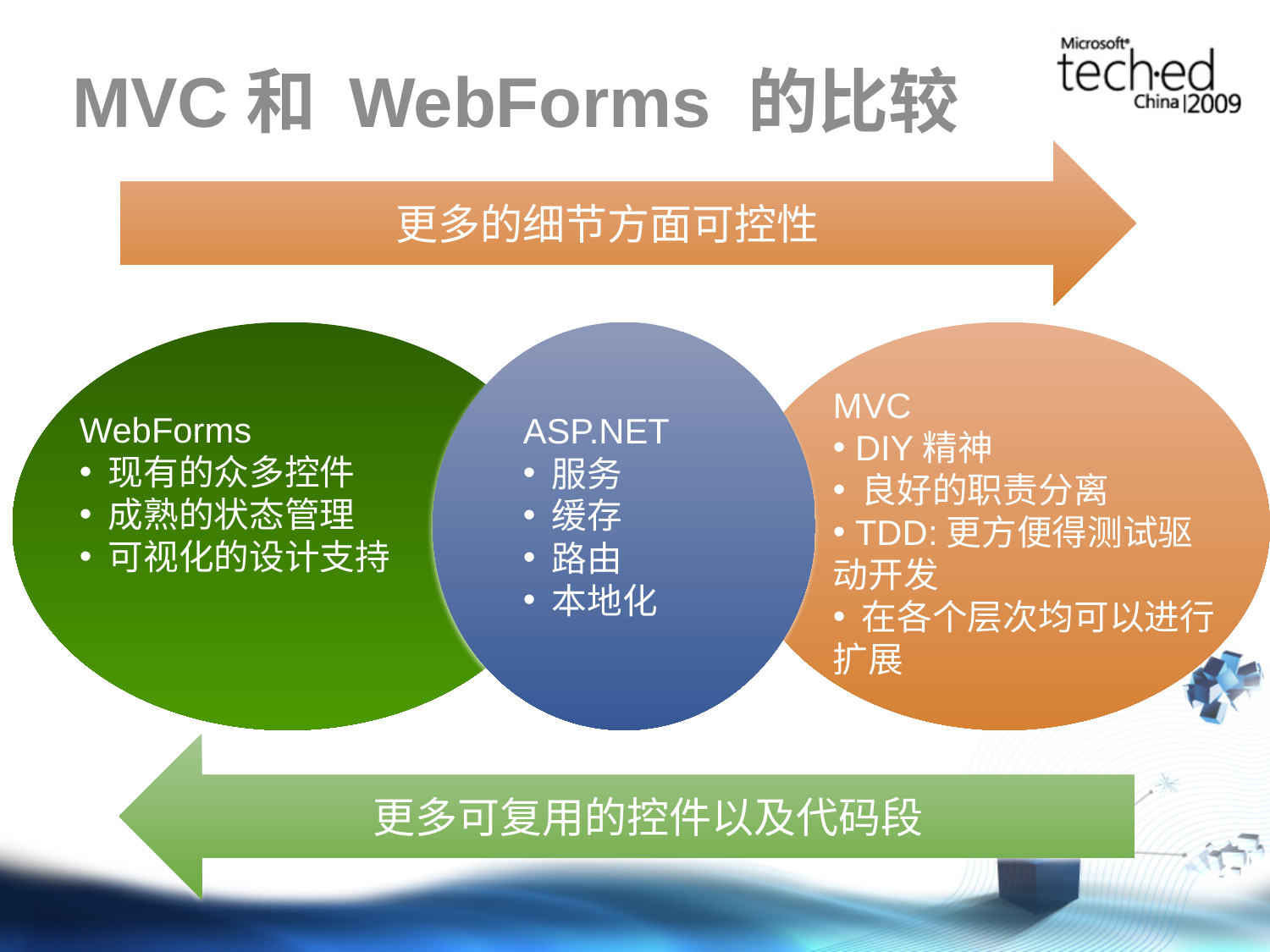

MVC和 WebForms 的比较
#
更多的细节方面可控性

MVC
 DIY精神
 良好的职责分离
 TDD:更方便得测试驱动开发
 在各个层次均可以进行扩展
WebForms
 现有的众多控件
 成熟的状态管理
 可视化的设计支持

ASP.NET
 服务
 缓存
 路由
 本地化
更多可复用的控件以及代码段